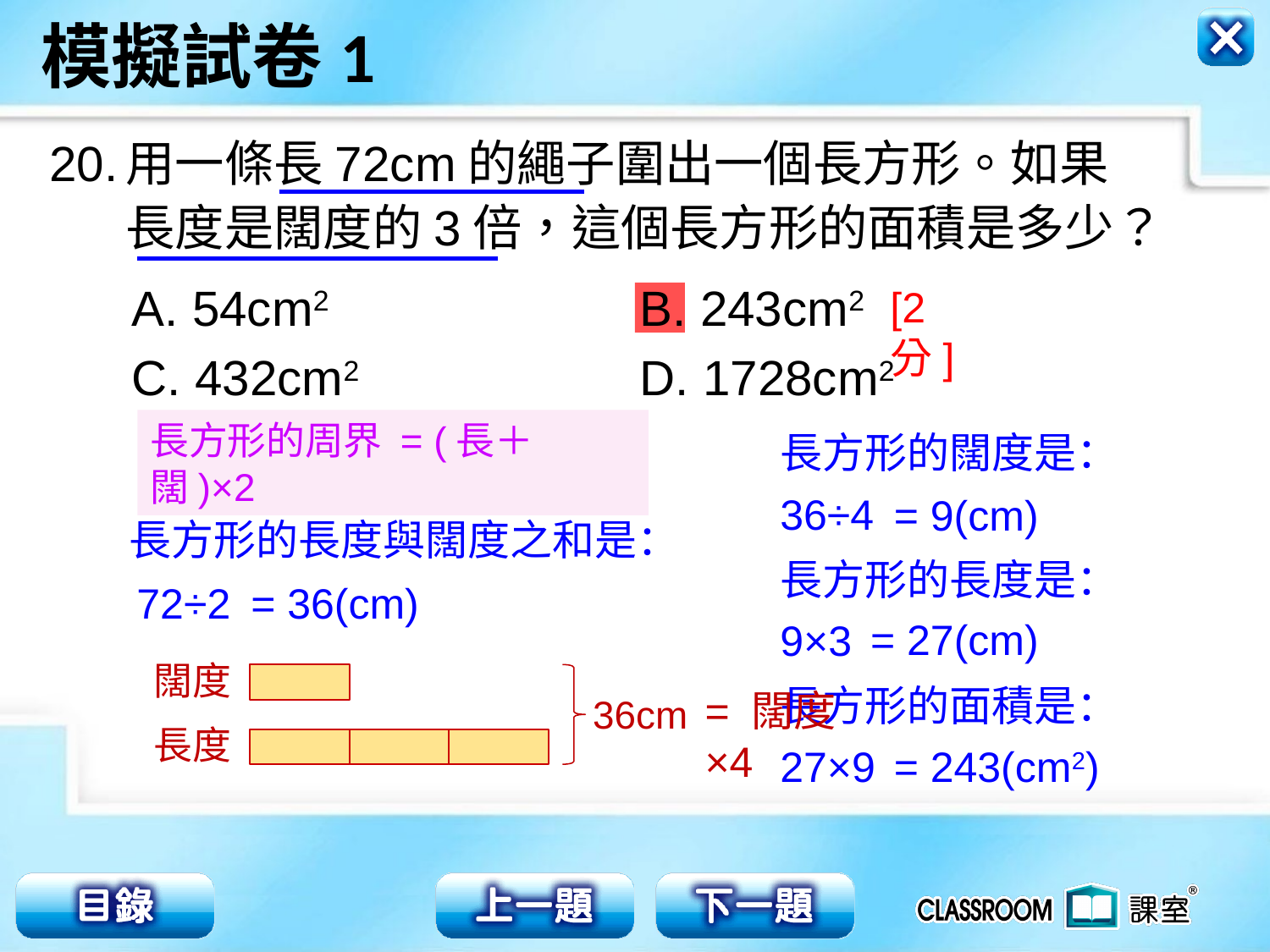

20.
用一條長72cm的繩子圍出一個長方形。如果
長度是闊度的3倍，這個長方形的面積是多少？
[2分]
A. 54cm2			B. 243cm2
C. 432cm2			D. 1728cm2

長方形的闊度是：
長方形的周界 = (長＋闊)×2
36÷4
= 9(cm)
長方形的長度與闊度之和是：
長方形的長度是：
= 36(cm)
72÷2
= 27(cm)
9×3
闊度

長方形的面積是：
= 闊度×4
36cm
長度

27×9
= 243(cm2)